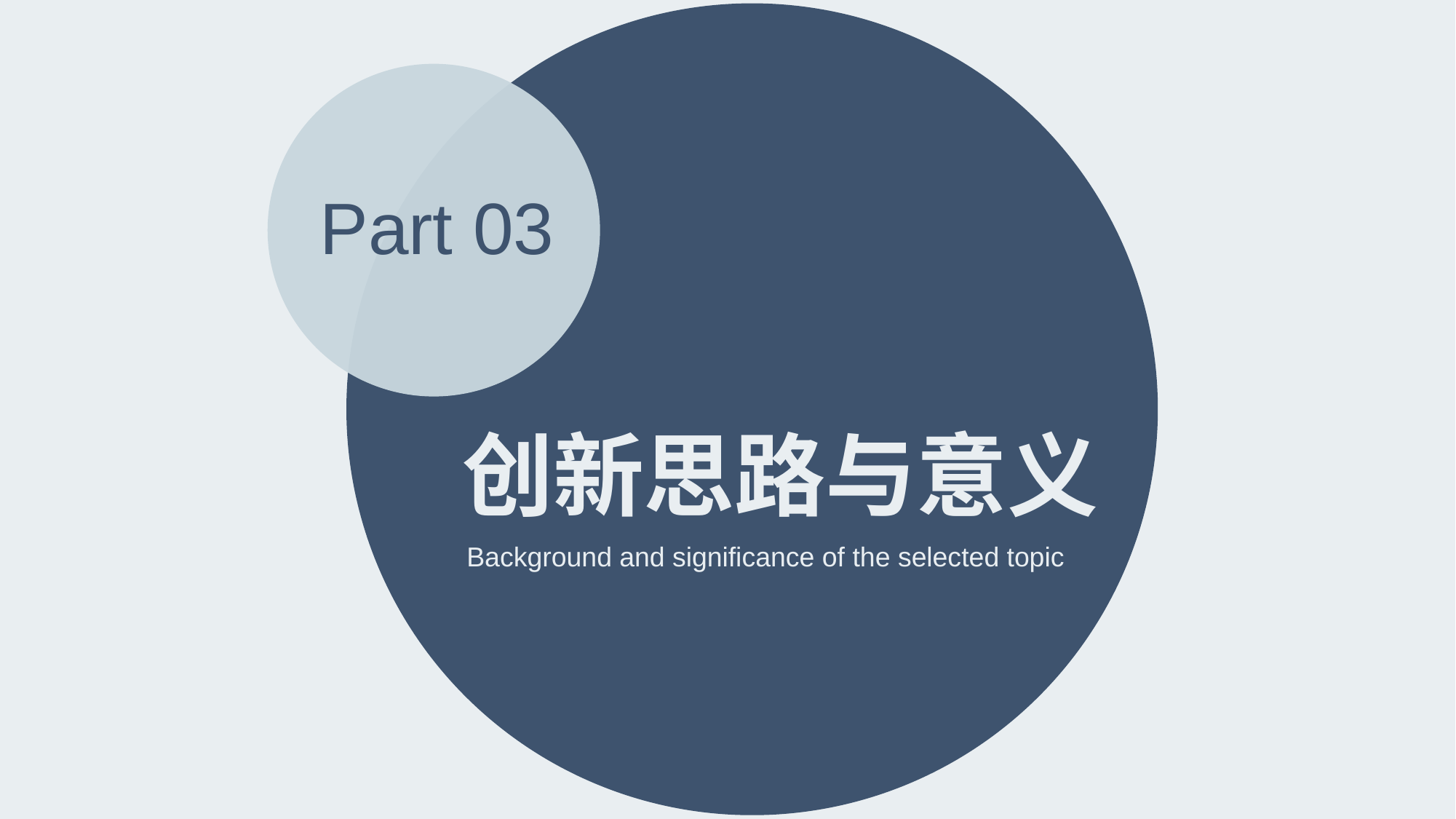

Part 03
创新思路与意义
Background and significance of the selected topic